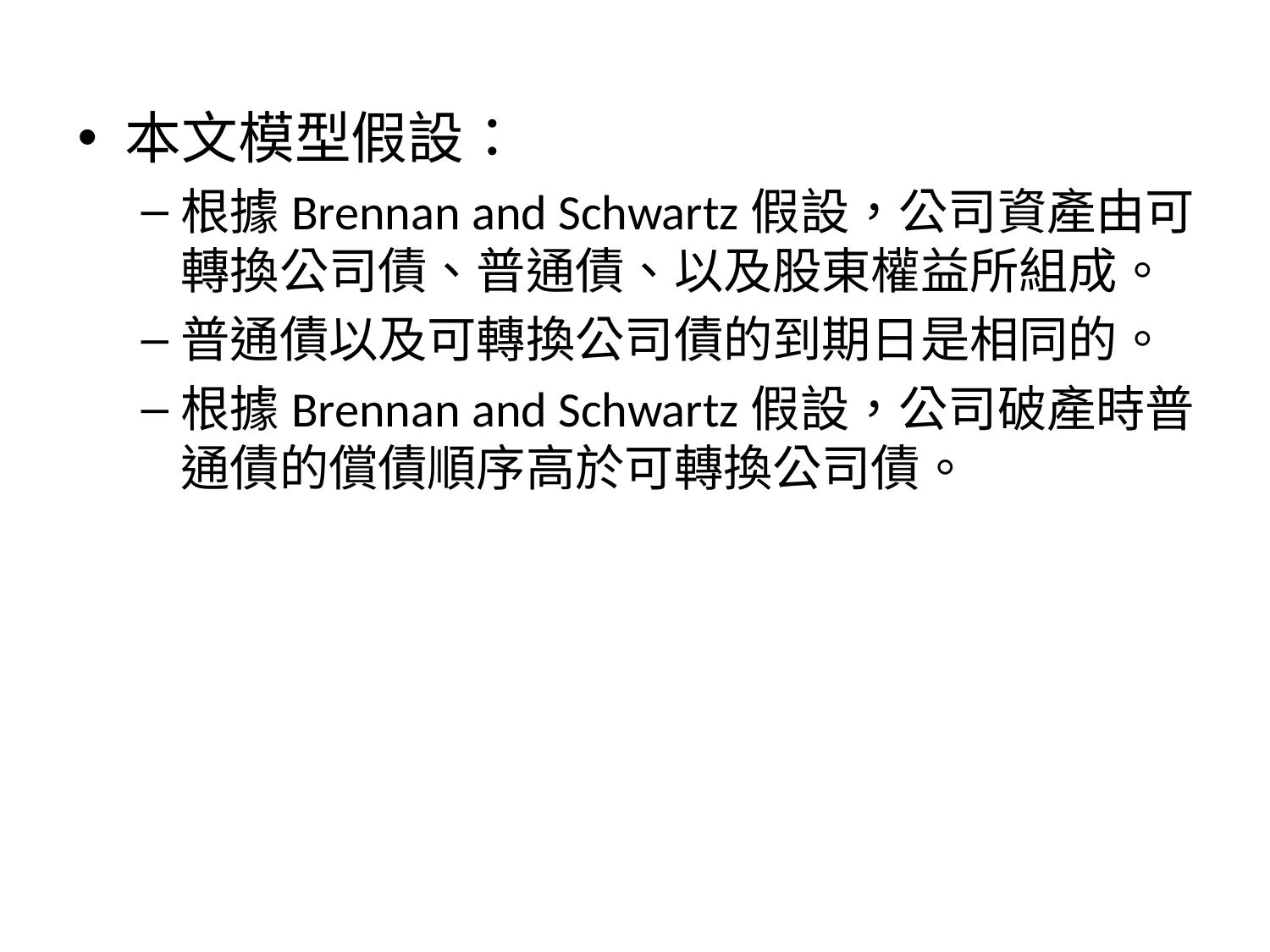

本文模型假設：
根據Brennan and Schwartz假設，公司資產由可轉換公司債、普通債、以及股東權益所組成。
普通債以及可轉換公司債的到期日是相同的。
根據Brennan and Schwartz假設，公司破產時普通債的償債順序高於可轉換公司債。